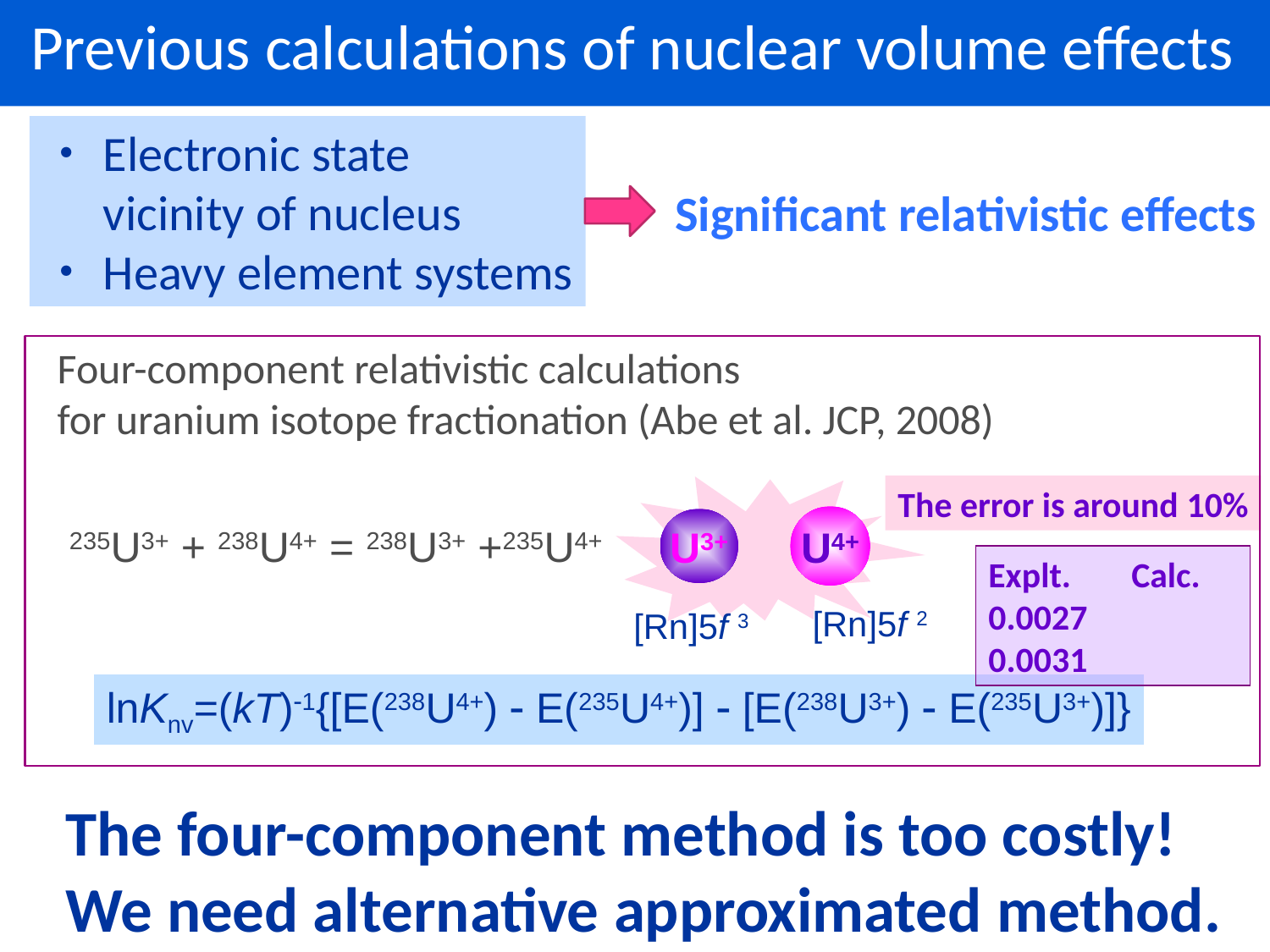

Previous calculations of nuclear volume effects
・Electronic state
　vicinity of nucleus
・Heavy element systems
Significant relativistic effects

Four-component relativistic calculations
for uranium isotope fractionation (Abe et al. JCP, 2008)

The error is around 10%
U4+
U3+
[Rn]5f 3
235U3+ + 238U4+ = 238U3+ +235U4+
Explt.　 Calc.
0.0027　0.0031
[Rn]5f 2
lnKnv=(kT)−1{[E(238U4+) − E(235U4+)] − [E(238U3+) − E(235U3+)]}
The four-component method is too costly!
We need alternative approximated method.